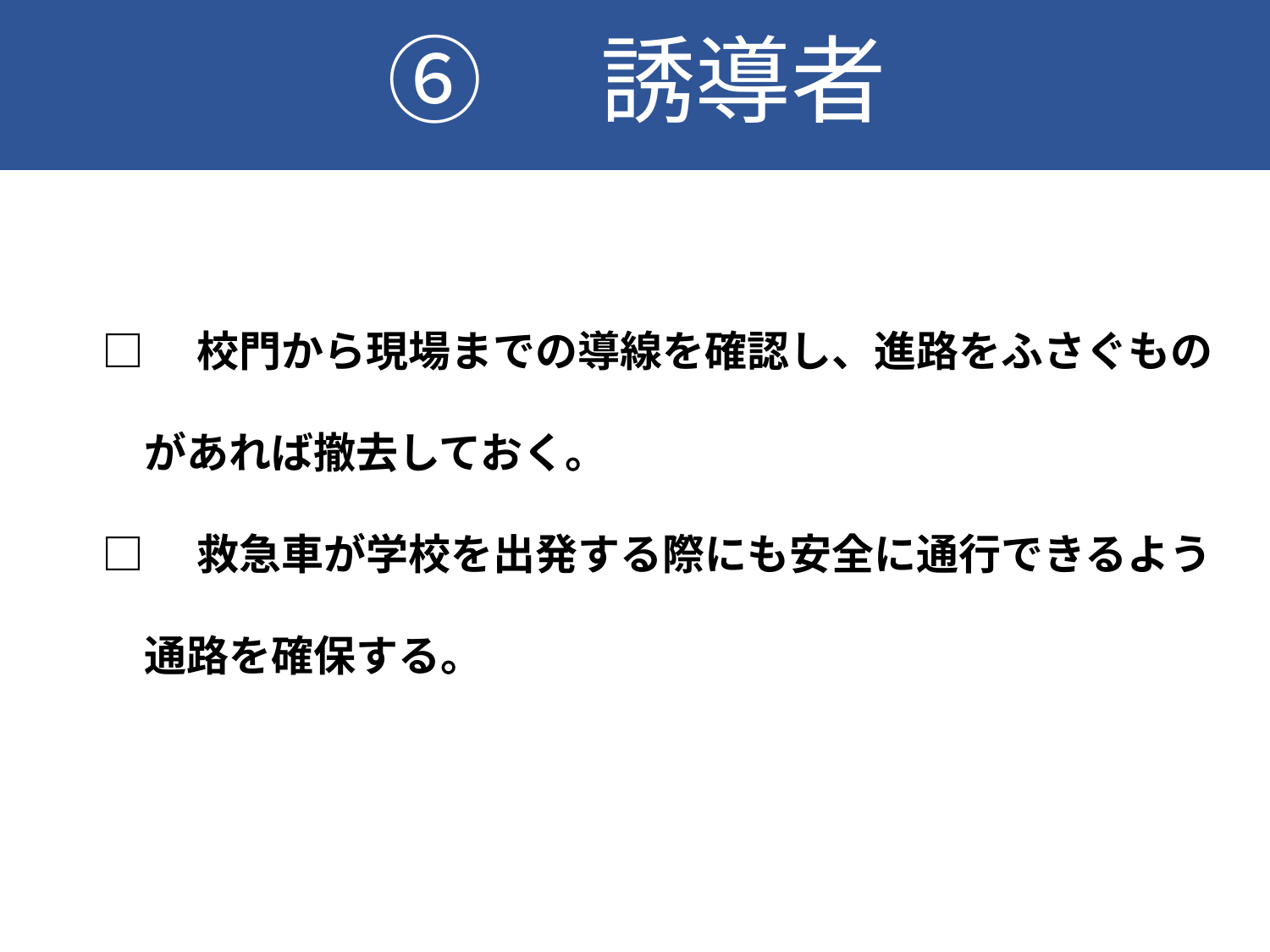

⑥　誘導者

□　校門から現場までの導線を確認し、進路をふさぐもの
　があれば撤去しておく。

□　救急車が学校を出発する際にも安全に通行できるよう
　通路を確保する。